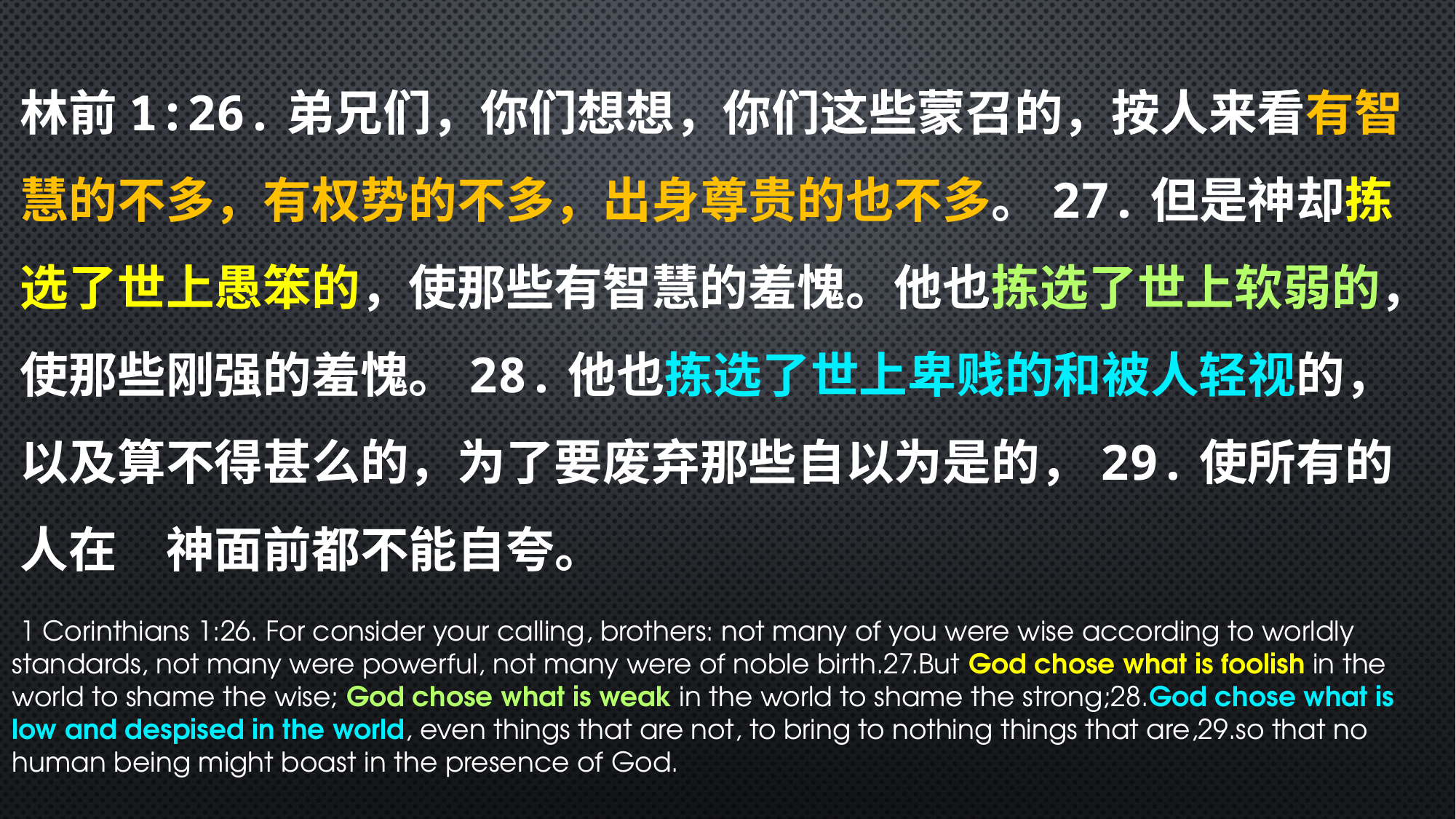

林前1:26.弟兄们，你们想想，你们这些蒙召的，按人来看有智慧的不多，有权势的不多，出身尊贵的也不多。27.但是神却拣选了世上愚笨的，使那些有智慧的羞愧。他也拣选了世上软弱的，使那些刚强的羞愧。28.他也拣选了世上卑贱的和被人轻视的，以及算不得甚么的，为了要废弃那些自以为是的，29.使所有的人在　神面前都不能自夸。

 1 Corinthians 1:26. For consider your calling, brothers: not many of you were wise according to worldly standards, not many were powerful, not many were of noble birth.27.But God chose what is foolish in the world to shame the wise; God chose what is weak in the world to shame the strong;28.God chose what is low and despised in the world, even things that are not, to bring to nothing things that are,29.so that no human being might boast in the presence of God.